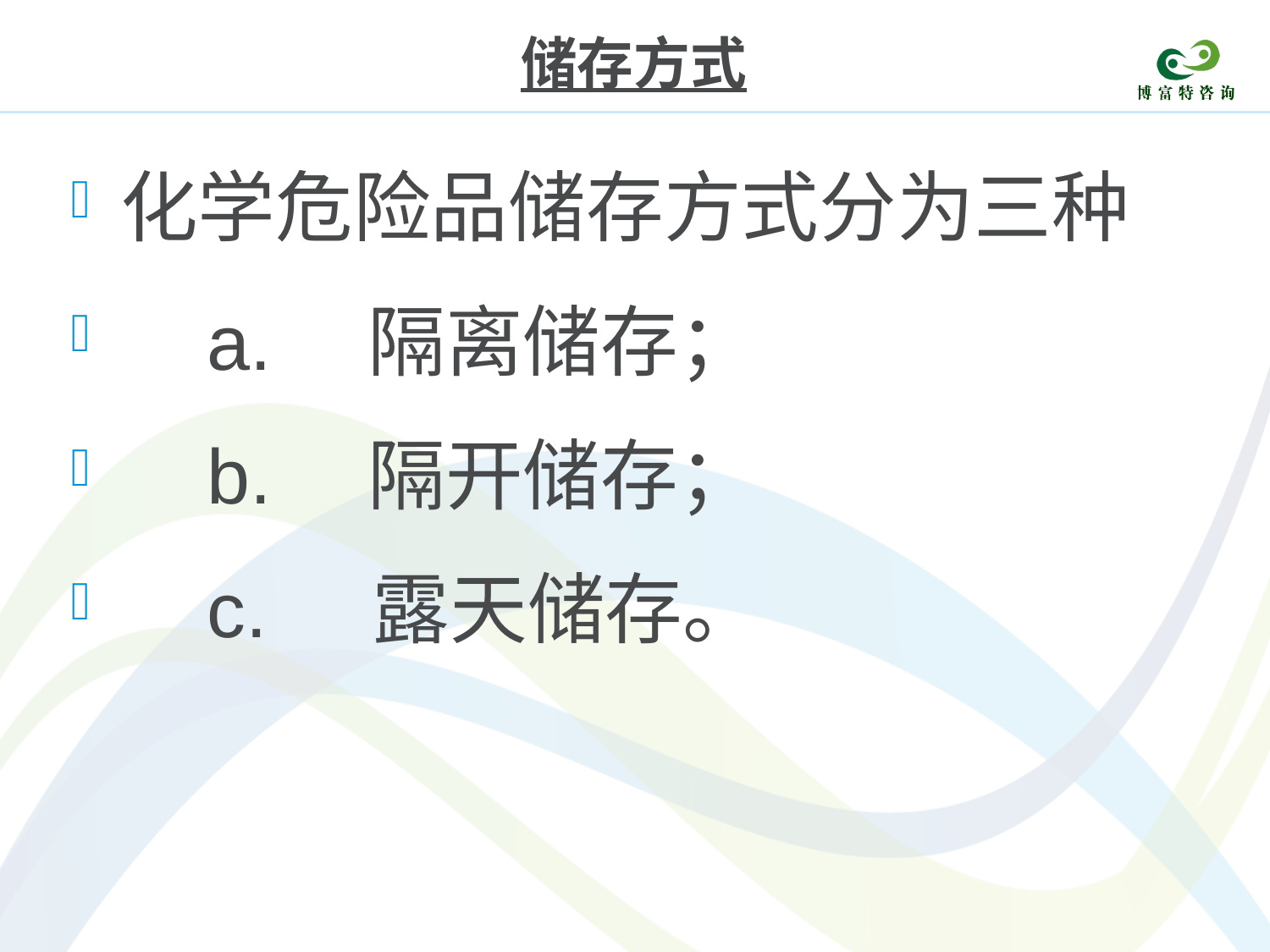

# 储存方式
化学危险品储存方式分为三种
    a.　隔离储存；
    b.　隔开储存；
    c.    露天储存。